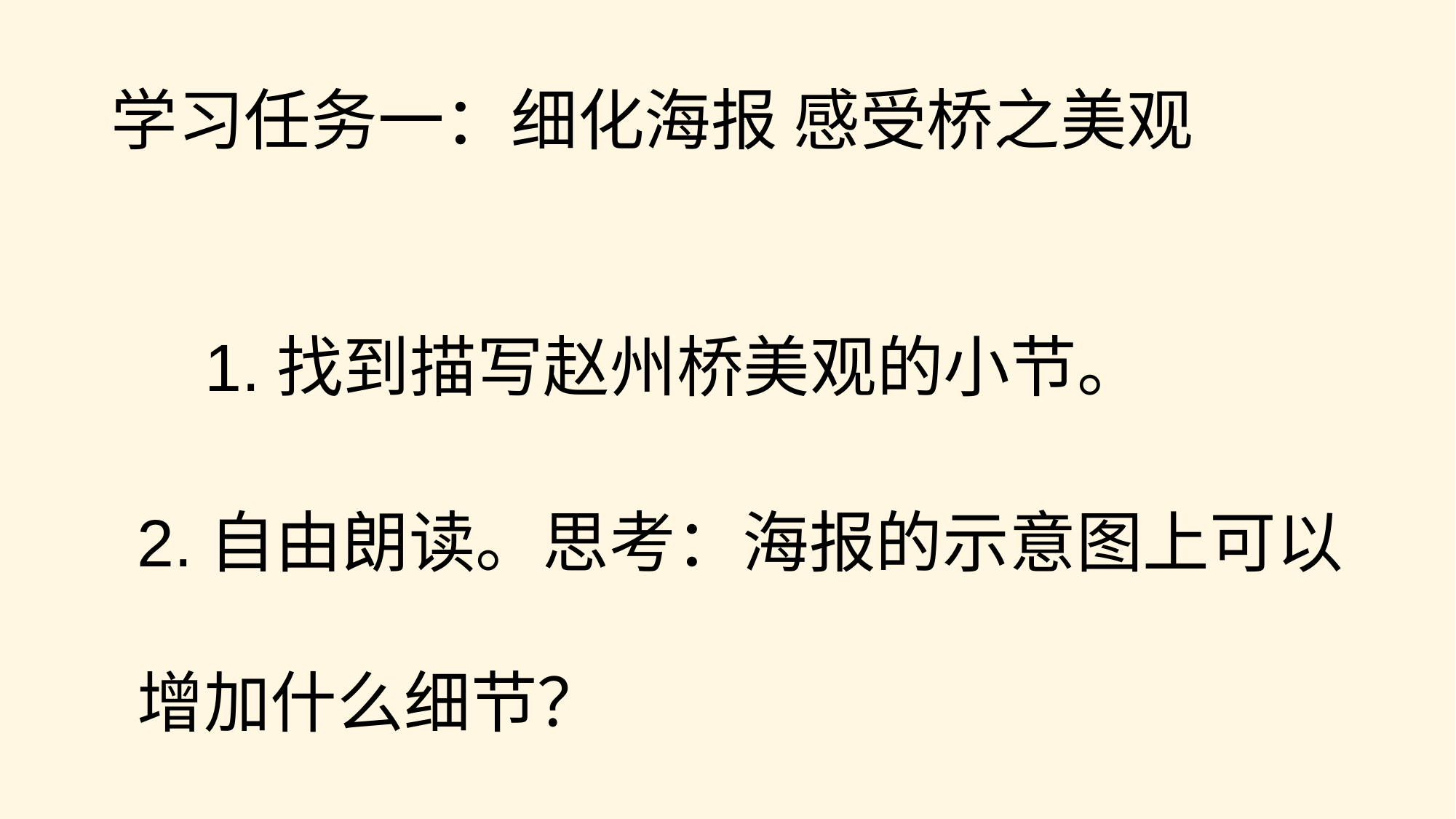

# 学习任务一：细化海报 感受桥之美观
    1.找到描写赵州桥美观的小节。
2.自由朗读。思考：海报的示意图上可以增加什么细节？